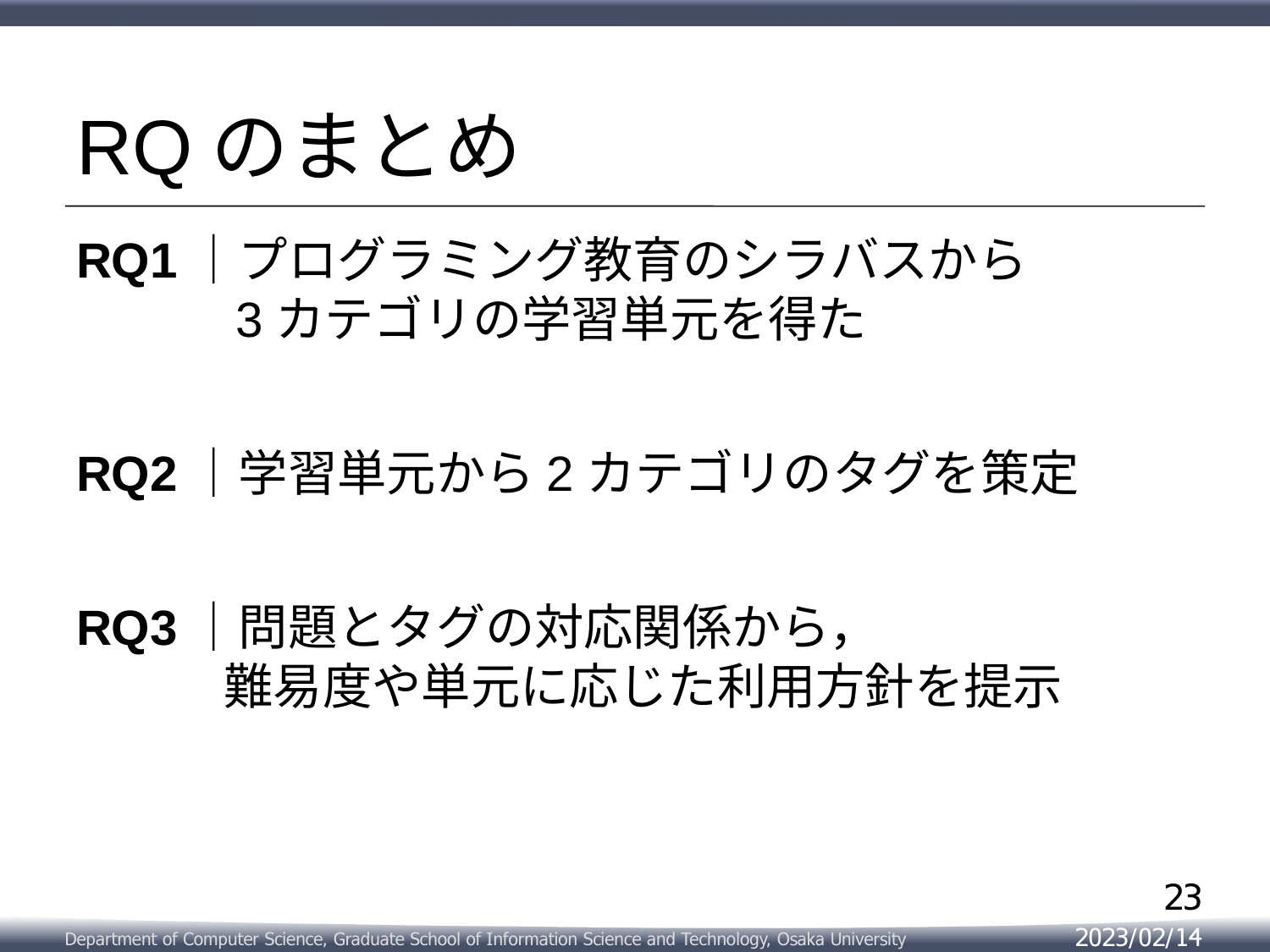

# RQのまとめ
RQ1｜プログラミング教育のシラバスから
　　　3カテゴリの学習単元を得た

RQ2｜学習単元から2カテゴリのタグを策定

RQ3｜問題とタグの対応関係から，
　　　難易度や単元に応じた利用方針を提示
23
2023/02/14